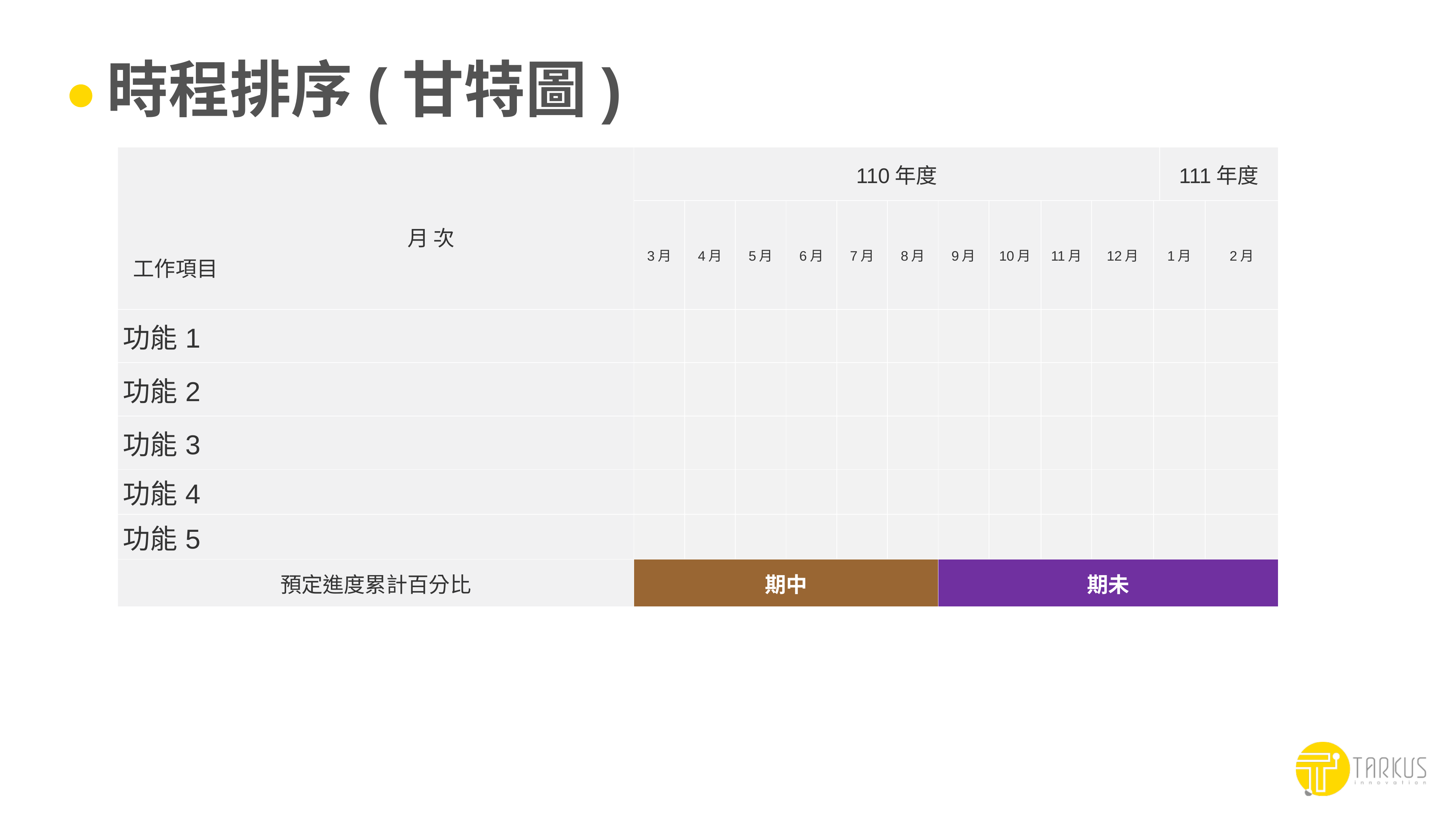

時程排序(甘特圖)
| 月 次 工作項目 | 110年度 |  |  |  |  |  |  |  |  |  |  | 111年度 |  |
| --- | --- | --- | --- | --- | --- | --- | --- | --- | --- | --- | --- | --- | --- |
|  | 3月 | 4月 | 5月 | 6月 | 7月 | 8月 | 9月 | 10月 | 11月 | 12月 | 1月 |  | 2月 |
| 功能1 |  |  |  |  |  |  |  |  |  |  |  |  |  |
| 功能2 |  |  |  |  |  |  |  |  |  |  |  |  |  |
| 功能3 |  |  |  |  |  |  |  |  |  |  |  |  |  |
| 功能4 |  |  |  |  |  |  |  |  |  |  |  |  |  |
| 功能5 |  |  |  |  |  |  |  |  |  |  |  |  |  |
| 預定進度累計百分比 | 期中 |  |  |  |  |  | 期未 |  |  |  |  |  |  |